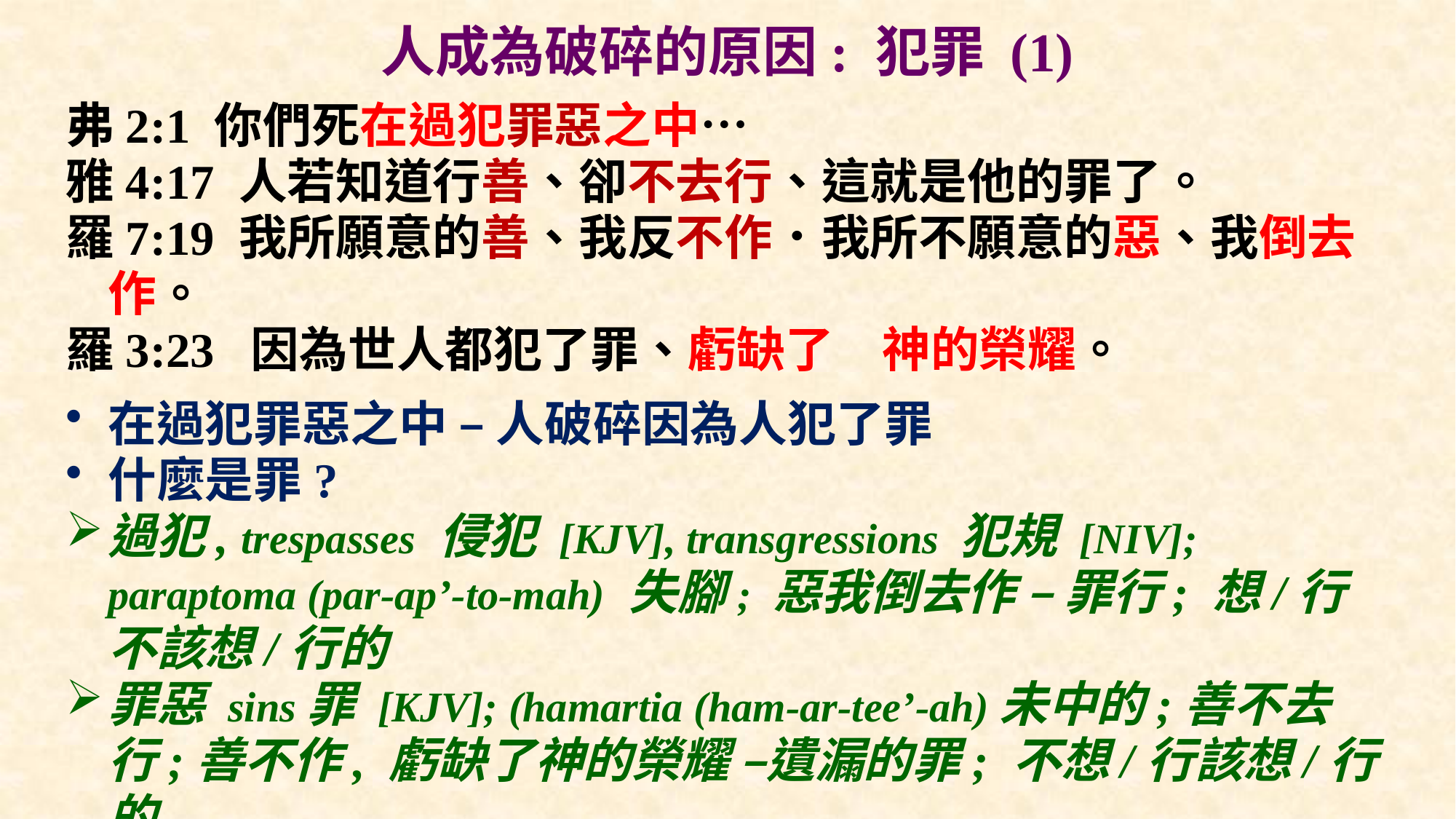

# 人成為破碎的原因: 犯罪 (1)
弗2:1 你們死在過犯罪惡之中…
雅4:17 人若知道行善、卻不去行、這就是他的罪了。
羅7:19 我所願意的善、我反不作．我所不願意的惡、我倒去作。
羅3:23  因為世人都犯了罪、虧缺了　神的榮耀。
在過犯罪惡之中 – 人破碎因為人犯了罪
什麼是罪?
過犯, trespasses 侵犯 [KJV], transgressions 犯規 [NIV];  paraptoma (par-ap’-to-mah) 失腳; 惡我倒去作 – 罪行; 想/行不該想/行的
罪惡 sins罪 [KJV]; (hamartia (ham-ar-tee’-ah)未中的;善不去行;善不作, 虧缺了神的榮耀 –遺漏的罪; 不想/行該想/行的